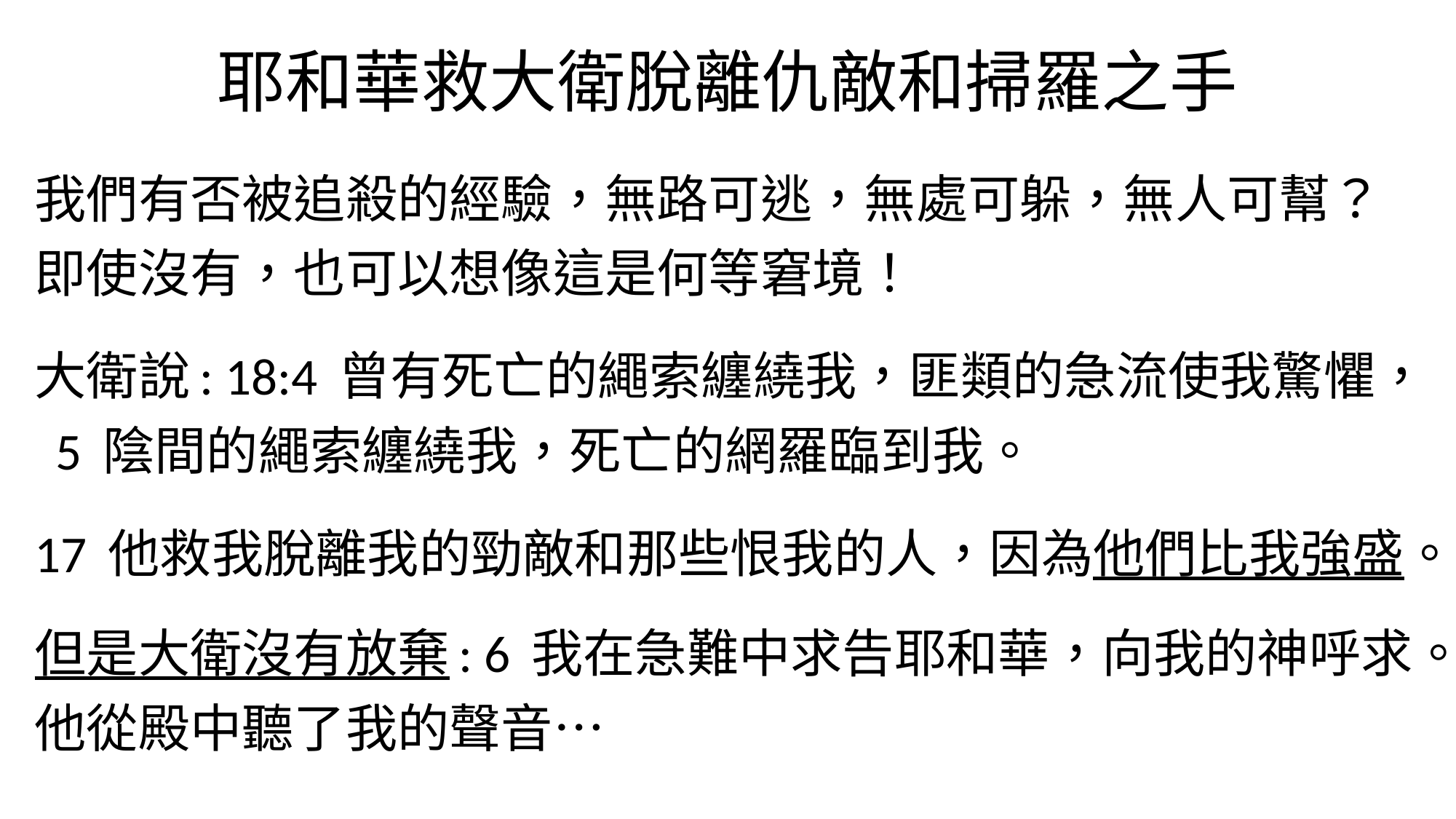

# 耶和華救大衛脫離仇敵和掃羅之手
我們有否被追殺的經驗，無路可逃，無處可躲，無人可幫？ 即使沒有，也可以想像這是何等窘境！

大衛說: 18:4 曾有死亡的繩索纏繞我，匪類的急流使我驚懼， 5 陰間的繩索纏繞我，死亡的網羅臨到我。

17 他救我脫離我的勁敵和那些恨我的人，因為他們比我強盛。

但是大衛沒有放棄: 6 我在急難中求告耶和華，向我的神呼求。他從殿中聽了我的聲音…